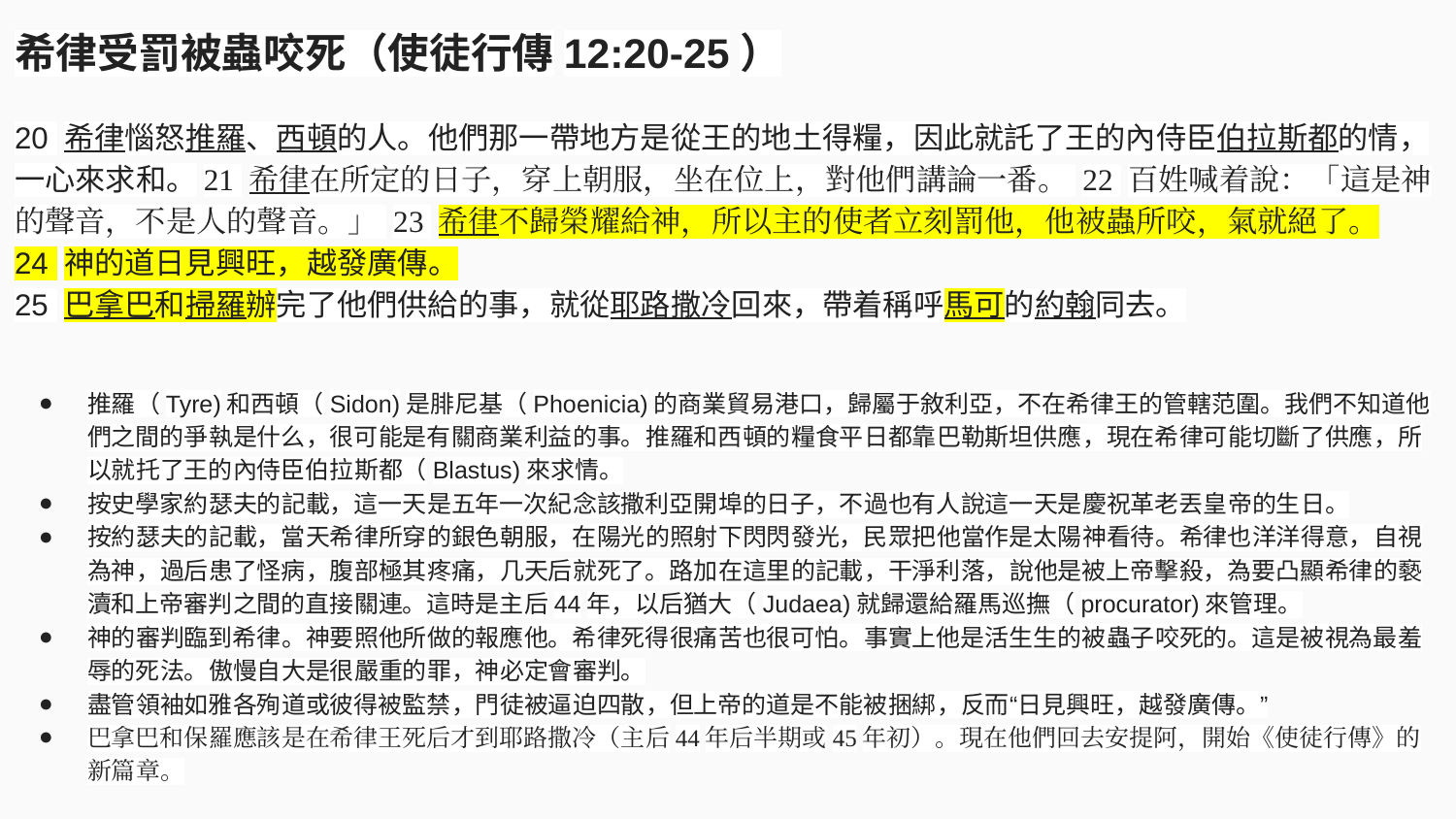

希律受罰被蟲咬死（使徒行傳12:20-25）

20 希律惱怒推羅、西頓的人。他們那一帶地方是從王的地土得糧，因此就託了王的內侍臣伯拉斯都的情，一心來求和。21 希律在所定的日子，穿上朝服，坐在位上，對他們講論一番。 22 百姓喊着說：「這是神的聲音，不是人的聲音。」 23 希律不歸榮耀給神，所以主的使者立刻罰他，他被蟲所咬，氣就絕了。
24 神的道日見興旺，越發廣傳。
25 巴拿巴和掃羅辦完了他們供給的事，就從耶路撒冷回來，帶着稱呼馬可的約翰同去。

推羅（Tyre)和西頓（Sidon)是腓尼基（Phoenicia)的商業貿易港口，歸屬于敘利亞，不在希律王的管轄范圍。我們不知道他們之間的爭執是什么，很可能是有關商業利益的事。推羅和西頓的糧食平日都靠巴勒斯坦供應，現在希律可能切斷了供應，所以就托了王的內侍臣伯拉斯都（Blastus)來求情。
按史學家約瑟夫的記載，這一天是五年一次紀念該撒利亞開埠的日子，不過也有人說這一天是慶祝革老丟皇帝的生日。
按約瑟夫的記載，當天希律所穿的銀色朝服，在陽光的照射下閃閃發光，民眾把他當作是太陽神看待。希律也洋洋得意，自視為神，過后患了怪病，腹部極其疼痛，几天后就死了。路加在這里的記載，干淨利落，說他是被上帝擊殺，為要凸顯希律的褻瀆和上帝審判之間的直接關連。這時是主后44年，以后猶大（Judaea)就歸還給羅馬巡撫（procurator)來管理。
神的審判臨到希律。神要照他所做的報應他。希律死得很痛苦也很可怕。事實上他是活生生的被蟲子咬死的。這是被視為最羞辱的死法。傲慢自大是很嚴重的罪，神必定會審判。
盡管領袖如雅各殉道或彼得被監禁，門徒被逼迫四散，但上帝的道是不能被捆綁，反而“日見興旺，越發廣傳。”
巴拿巴和保羅應該是在希律王死后才到耶路撒冷（主后44年后半期或45年初）。現在他們回去安提阿，開始《使徒行傳》的新篇章。